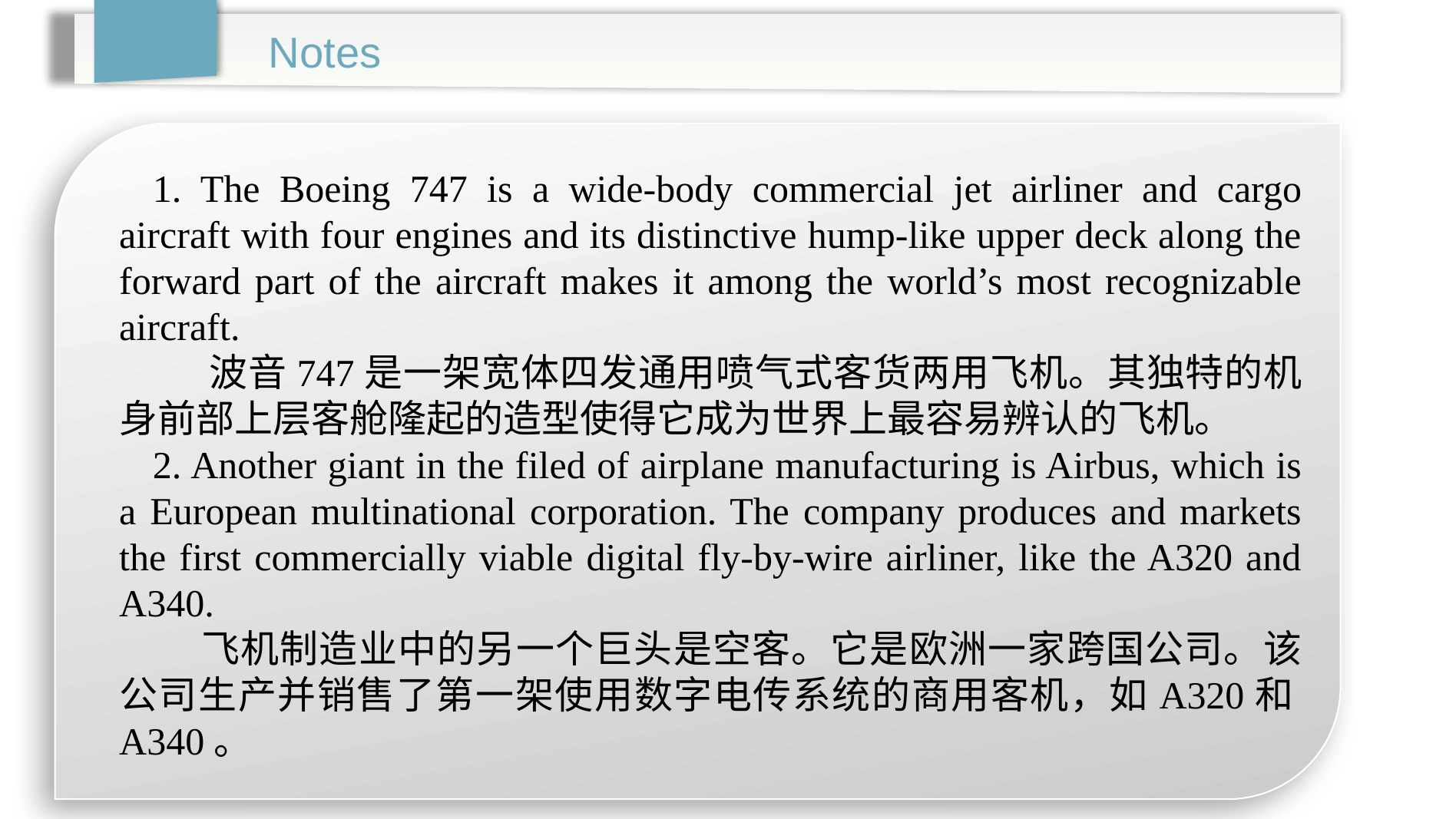

Notes

1. The Boeing 747 is a wide-body commercial jet airliner and cargo aircraft with four engines and its distinctive hump-like upper deck along the forward part of the aircraft makes it among the world’s most recognizable aircraft.
     波音747是一架宽体四发通用喷气式客货两用飞机。其独特的机身前部上层客舱隆起的造型使得它成为世界上最容易辨认的飞机。
2. Another giant in the filed of airplane manufacturing is Airbus, which is a European multinational corporation. The company produces and markets the first commercially viable digital fly-by-wire airliner, like the A320 and A340.
    飞机制造业中的另一个巨头是空客。它是欧洲一家跨国公司。该公司生产并销售了第一架使用数字电传系统的商用客机，如A320和A340。